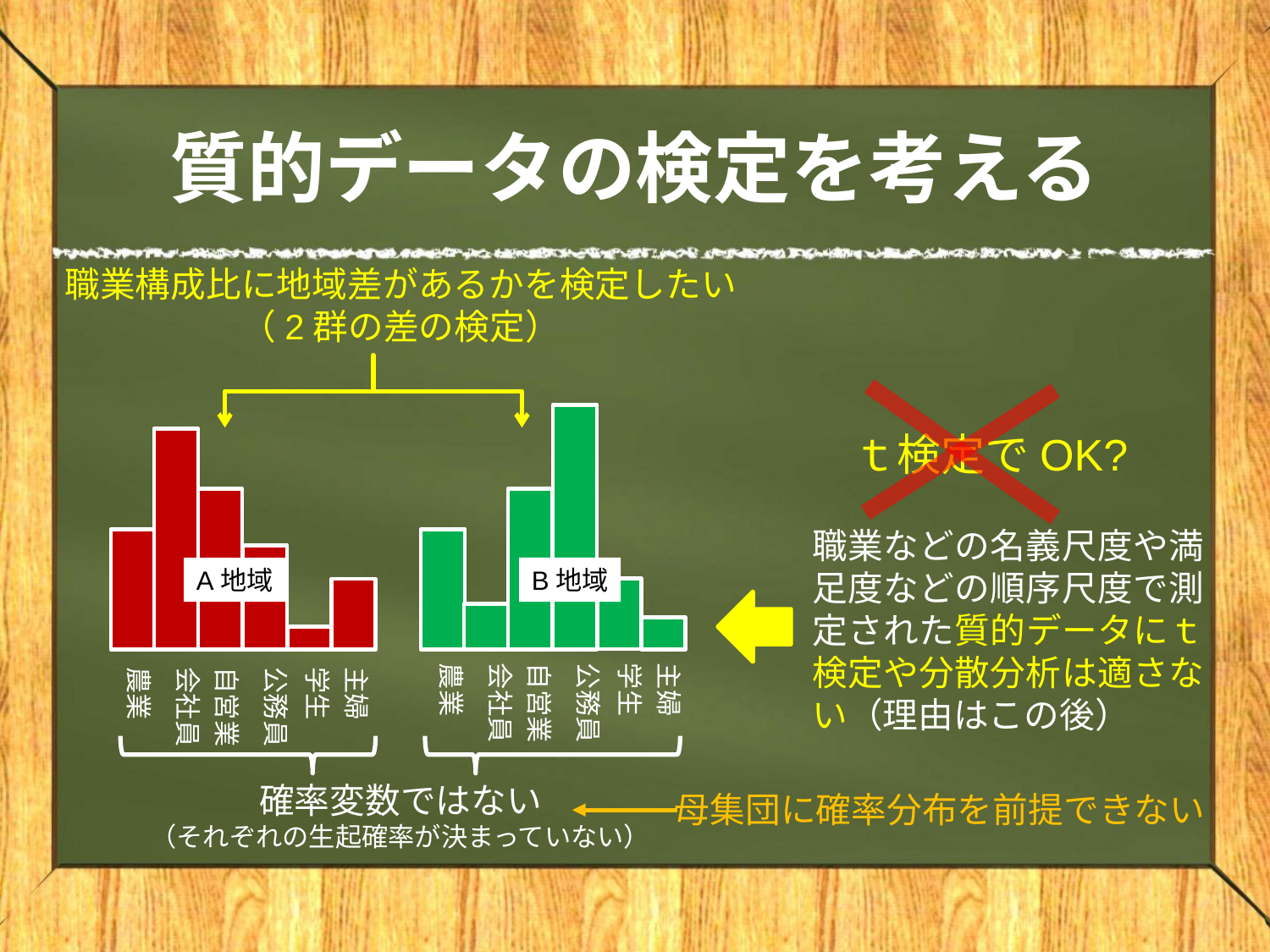

# 質的データの検定を考える

職業構成比に地域差があるかを検定したい
（2群の差の検定）

ｔ検定でOK?

職業などの名義尺度や満足度などの順序尺度で測定された質的データにｔ検定や分散分析は適さない（理由はこの後）

B地域
A地域

農業
会社員
自営業
公務員
学生
主婦
農業
会社員
自営業
公務員
学生
主婦
確率変数ではない
（それぞれの生起確率が決まっていない）
母集団に確率分布を前提できない